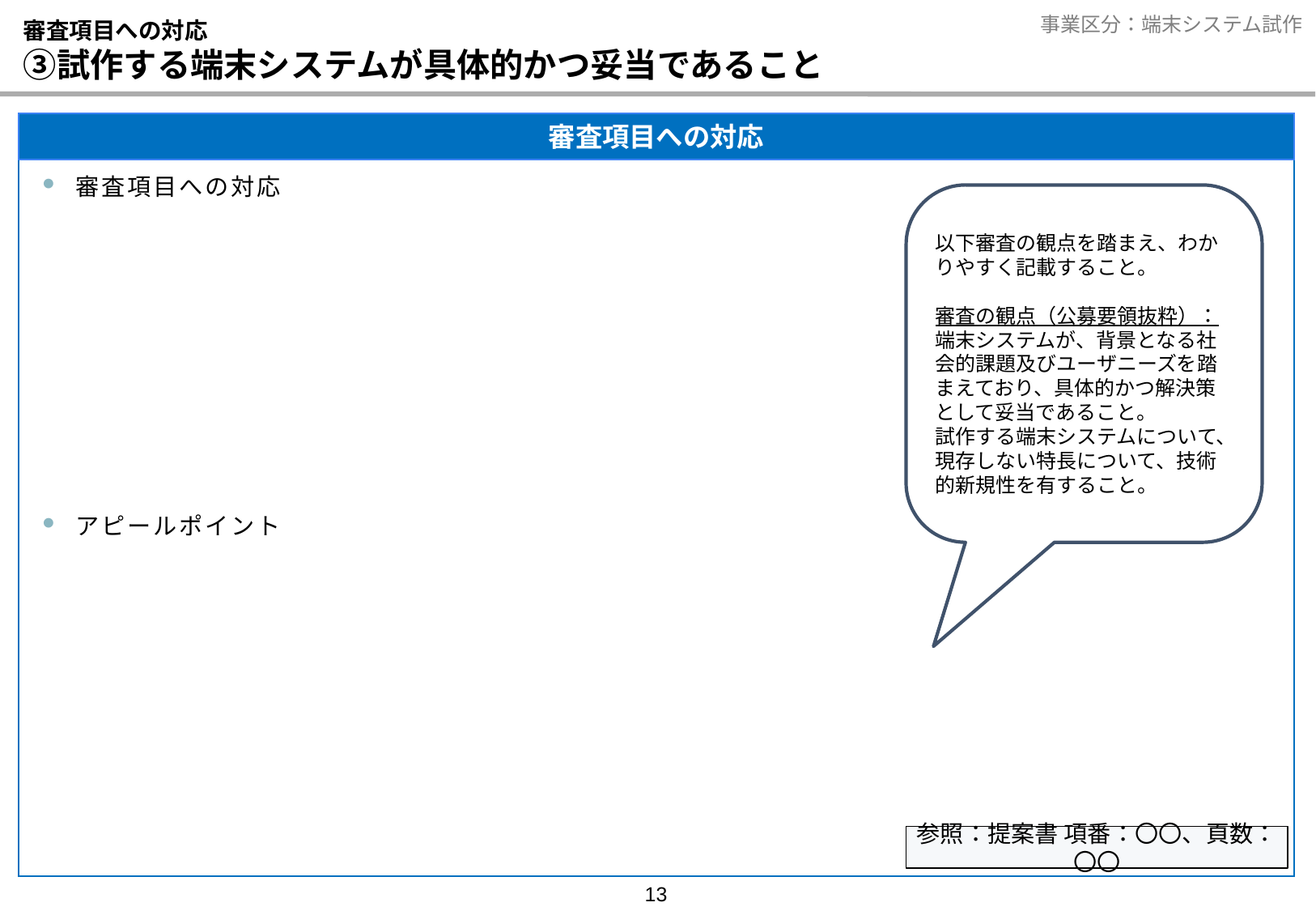

# 審査項目への対応 ③試作する端末システムが具体的かつ妥当であること
審査項目への対応
審査項目への対応

アピールポイント

以下審査の観点を踏まえ、わかりやすく記載すること。

審査の観点（公募要領抜粋）：
端末システムが、背景となる社会的課題及びユーザニーズを踏まえており、具体的かつ解決策として妥当であること。
試作する端末システムについて、現存しない特長について、技術的新規性を有すること。
参照：提案書 項番：〇〇、頁数：〇〇